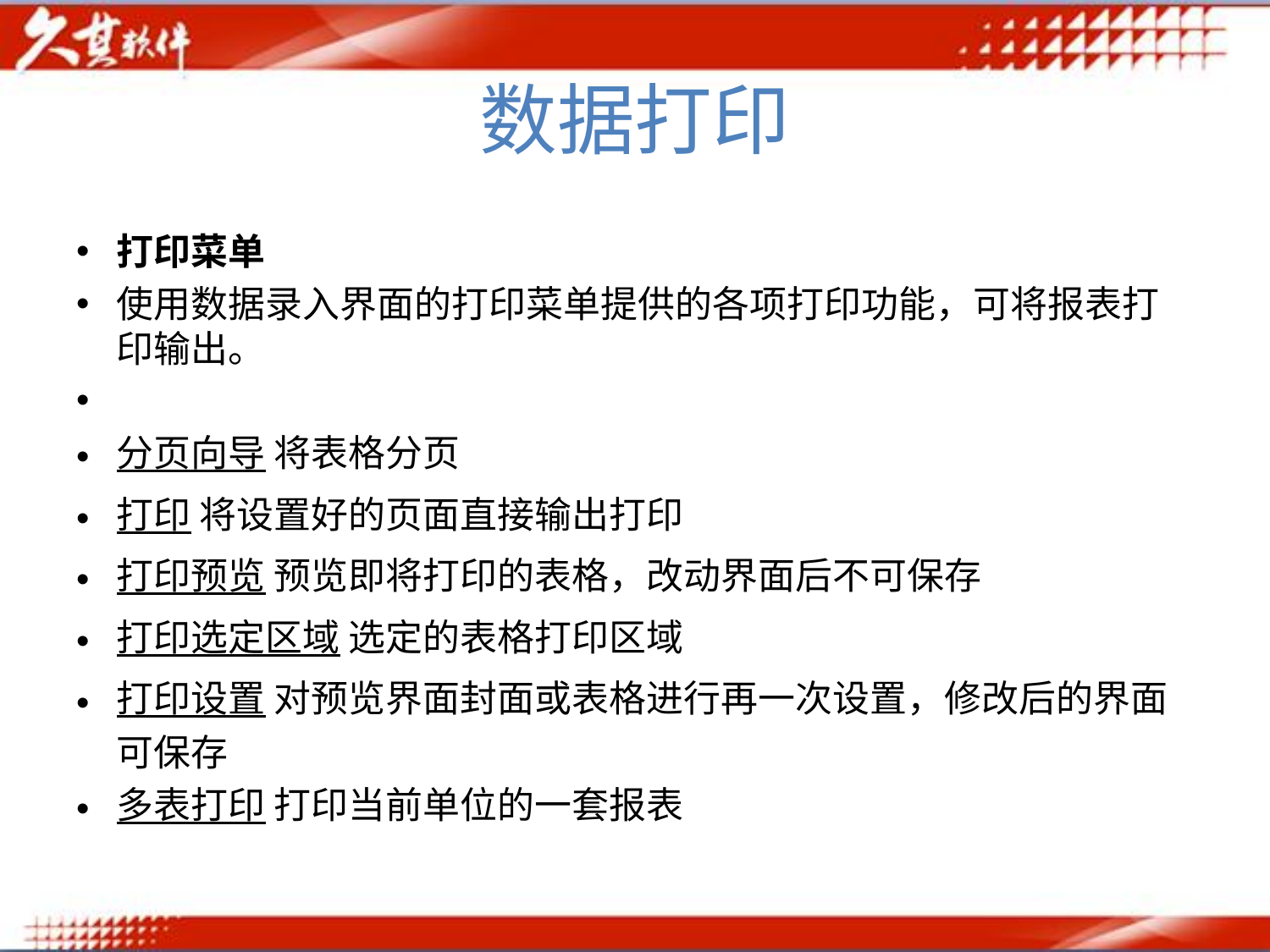

# 数据打印
打印菜单
使用数据录入界面的打印菜单提供的各项打印功能，可将报表打印输出。

分页向导 将表格分页
打印 将设置好的页面直接输出打印
打印预览 预览即将打印的表格，改动界面后不可保存
打印选定区域 选定的表格打印区域
打印设置 对预览界面封面或表格进行再一次设置，修改后的界面可保存
多表打印 打印当前单位的一套报表